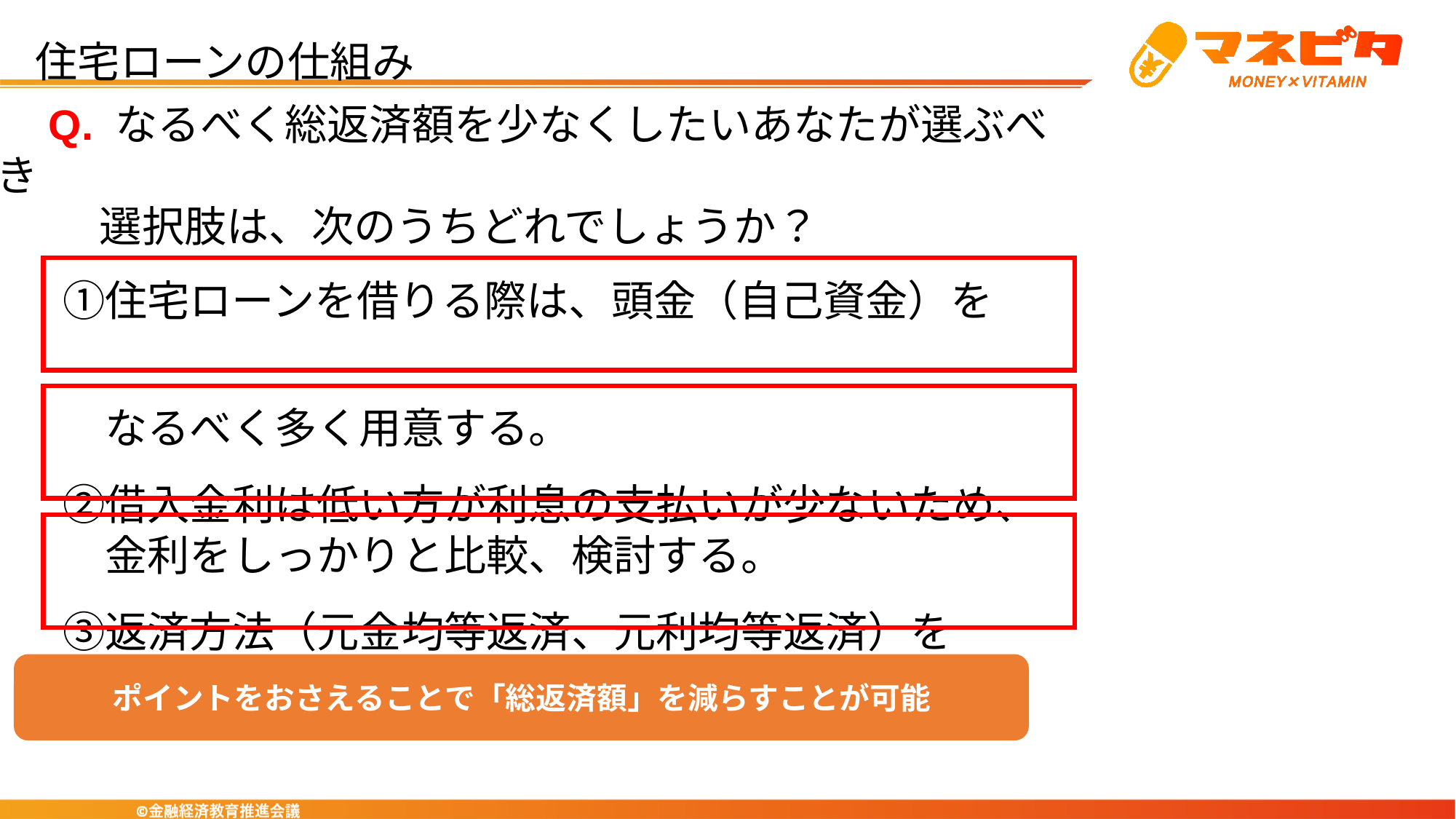

住宅ローンの仕組み
　Q. なるべく総返済額を少なくしたいあなたが選ぶべき
　　  選択肢は、次のうちどれでしょうか？

　①住宅ローンを借りる際は、頭金（自己資金）を
　　なるべく多く用意する。
　②借入金利は低い方が利息の支払いが少ないため、
　　金利をしっかりと比較、検討する。
　③返済方法（元金均等返済、元利均等返済）を
　　しっかりと比較、検討する。

ポイントをおさえることで「総返済額」を減らすことが可能